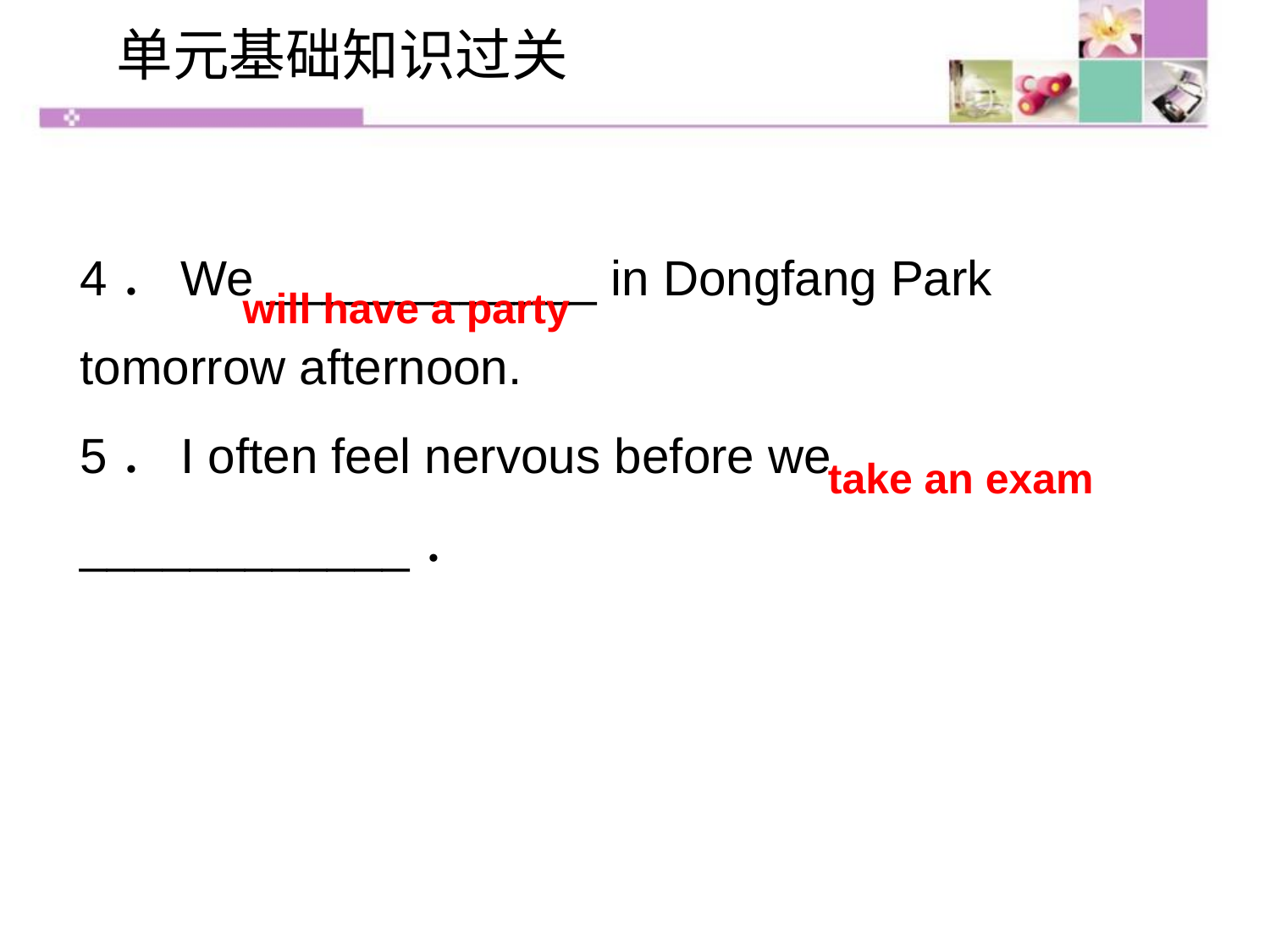

单元基础知识过关
4．We ____________ in Dongfang Park tomorrow afternoon.
5．I often feel nervous before we ____________．
will have a party
take an exam